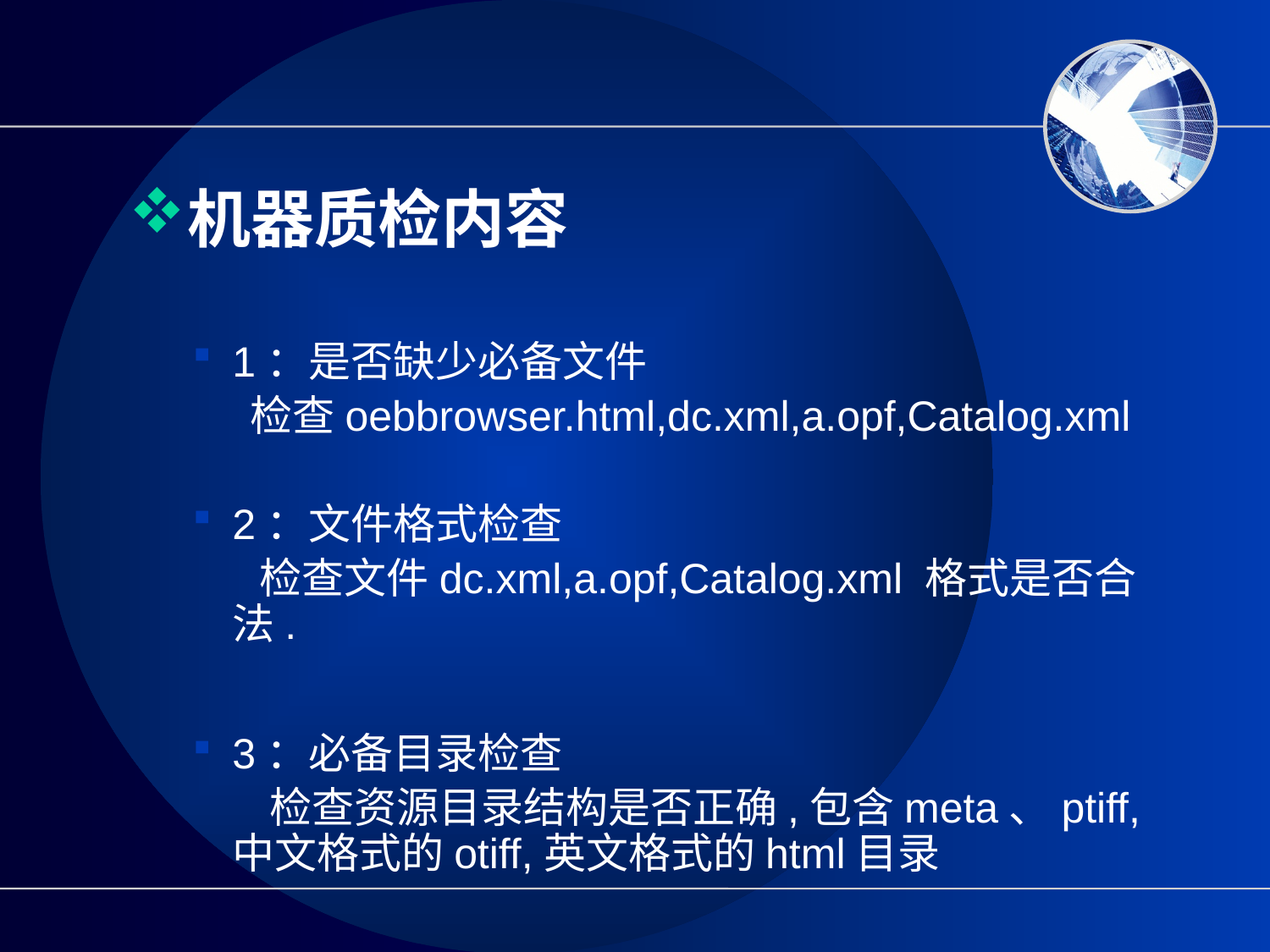

#
机器质检内容

1：是否缺少必备文件
     检查oebbrowser.html,dc.xml,a.opf,Catalog.xml

2：文件格式检查
      检查文件dc.xml,a.opf,Catalog.xml 格式是否合法.

3：必备目录检查
       检查资源目录结构是否正确,包含meta、ptiff,中文格式的otiff,英文格式的html目录